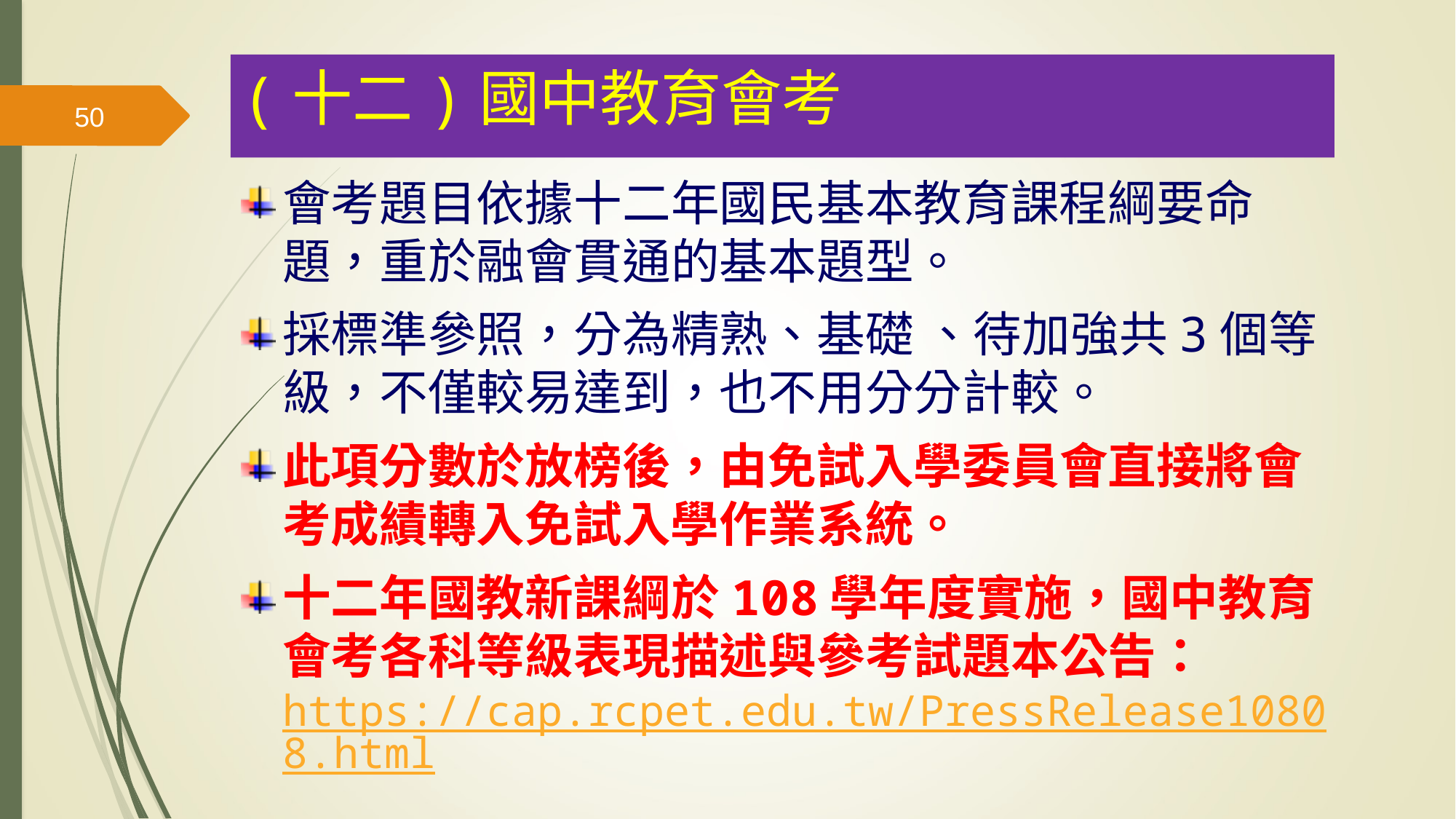

# (十二)國中教育會考
50
會考題目依據十二年國民基本教育課程綱要命題，重於融會貫通的基本題型。
採標準參照，分為精熟、基礎 、待加強共3個等級，不僅較易達到，也不用分分計較。
此項分數於放榜後，由免試入學委員會直接將會考成績轉入免試入學作業系統。
十二年國教新課綱於108學年度實施，國中教育會考各科等級表現描述與參考試題本公告：https://cap.rcpet.edu.tw/PressRelease10808.html